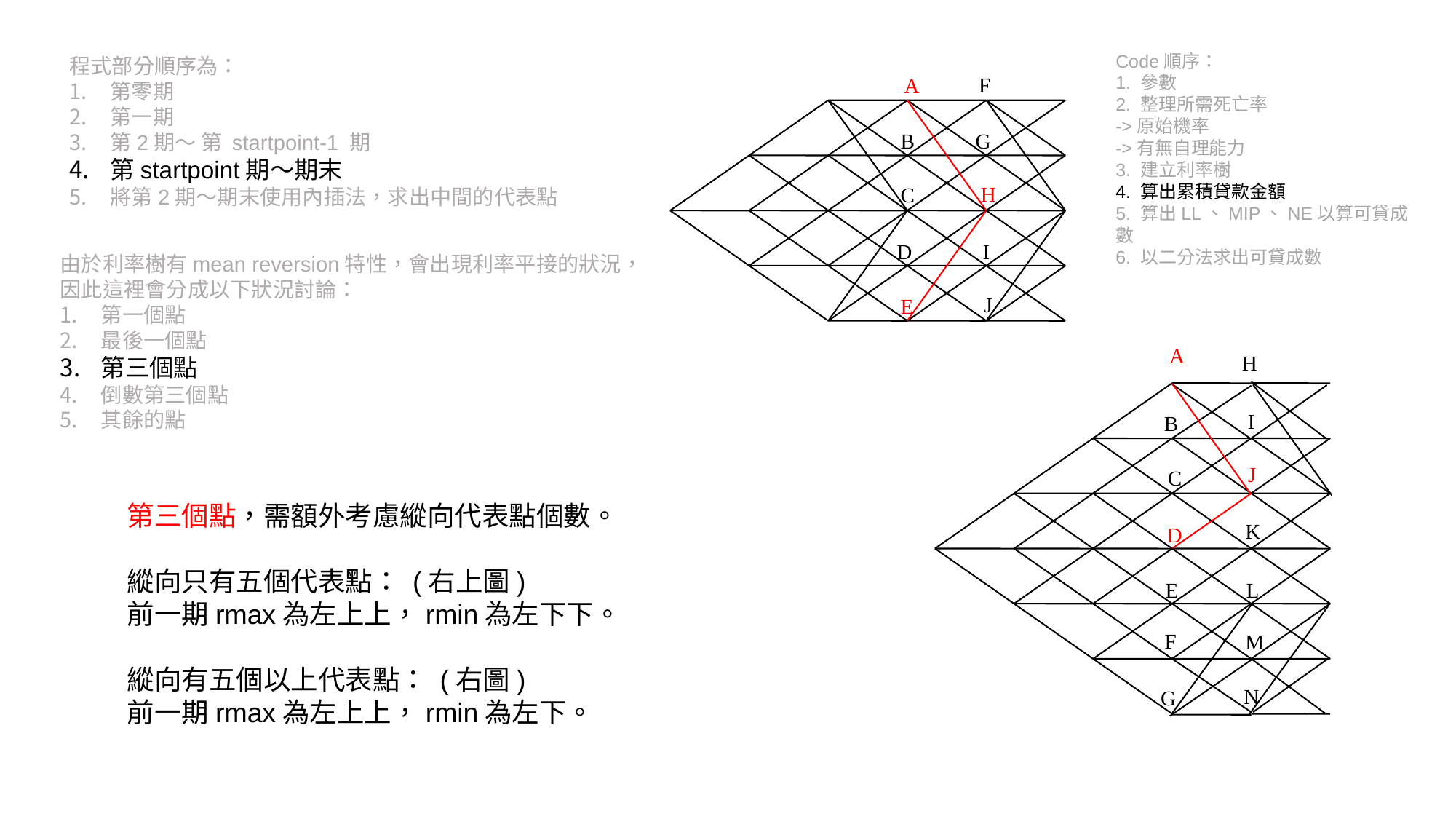

Code順序：
1. 參數
2. 整理所需死亡率
->原始機率
->有無自理能力
3. 建立利率樹
4. 算出累積貸款金額
5. 算出LL、MIP、NE以算可貸成數
6. 以二分法求出可貸成數
程式部分順序為：
第零期
第一期
第2期～ 第 startpoint-1 期
第startpoint期～期末
將第2期～期末使用內插法，求出中間的代表點
F
A

B
C
D
G
H
I
E

J
由於利率樹有mean reversion特性，會出現利率平接的狀況，
因此這裡會分成以下狀況討論：
第一個點
最後一個點
第三個點
倒數第三個點
其餘的點

A
H

I
B
C
D
E
F
G

J

K
L

M

N

第三個點，需額外考慮縱向代表點個數。

縱向只有五個代表點： (右上圖)
前一期rmax為左上上，rmin為左下下。

縱向有五個以上代表點： (右圖)
前一期rmax為左上上，rmin為左下。